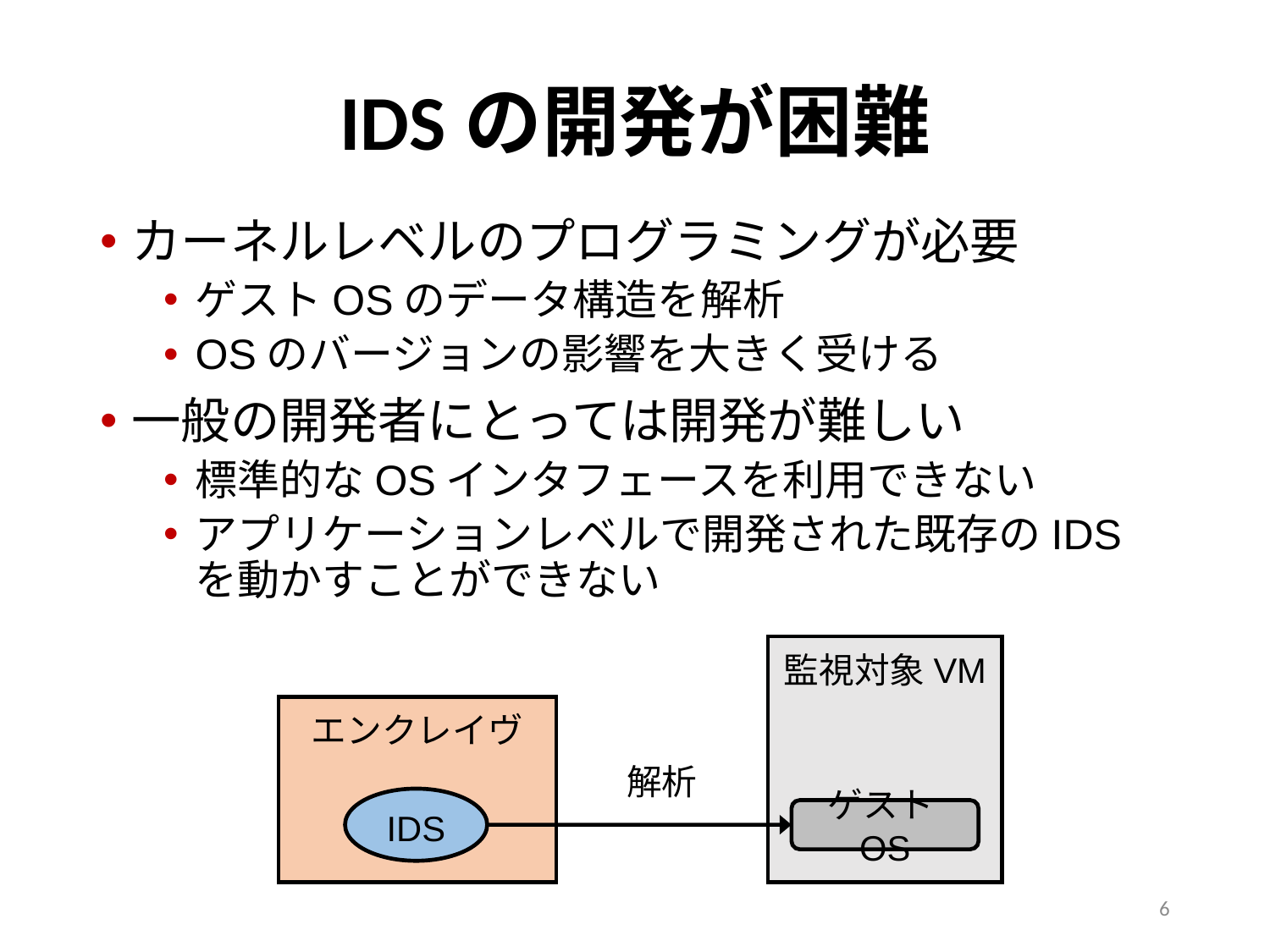

# IDSの開発が困難
カーネルレベルのプログラミングが必要
ゲストOSのデータ構造を解析
OSのバージョンの影響を大きく受ける
一般の開発者にとっては開発が難しい
標準的なOSインタフェースを利用できない
アプリケーションレベルで開発された既存のIDSを動かすことができない
監視対象VM
エンクレイヴ
解析
IDS
ゲストOS
6